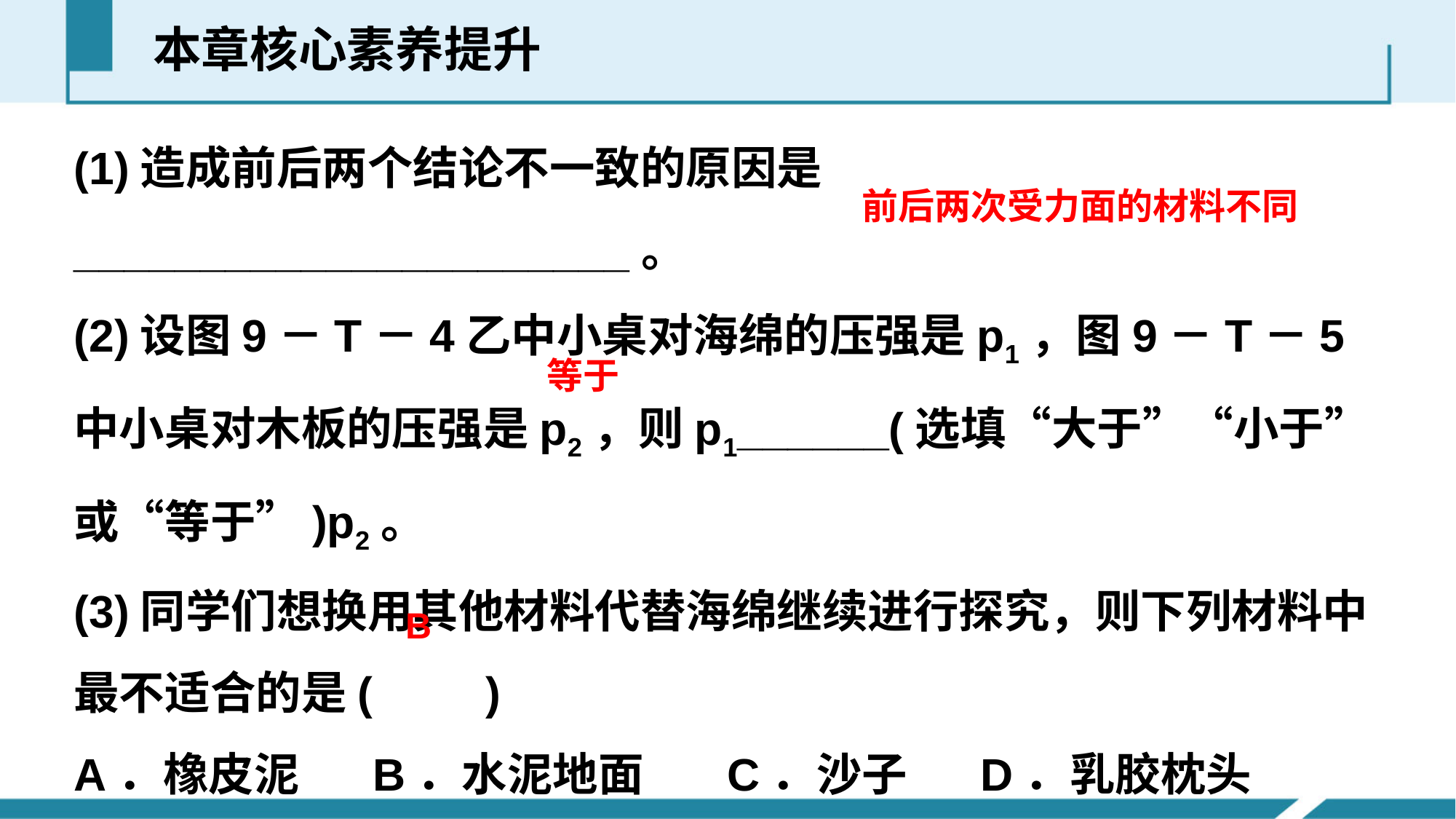

本章核心素养提升
(1)造成前后两个结论不一致的原因是______________________。
(2)设图9－T－4乙中小桌对海绵的压强是p1，图9－T－5中小桌对木板的压强是p2，则p1______(选填“大于”“小于”或“等于”)p2。
(3)同学们想换用其他材料代替海绵继续进行探究，则下列材料中最不适合的是(　　)
A．橡皮泥      B．水泥地面       C．沙子      D．乳胶枕头
前后两次受力面的材料不同
等于
B